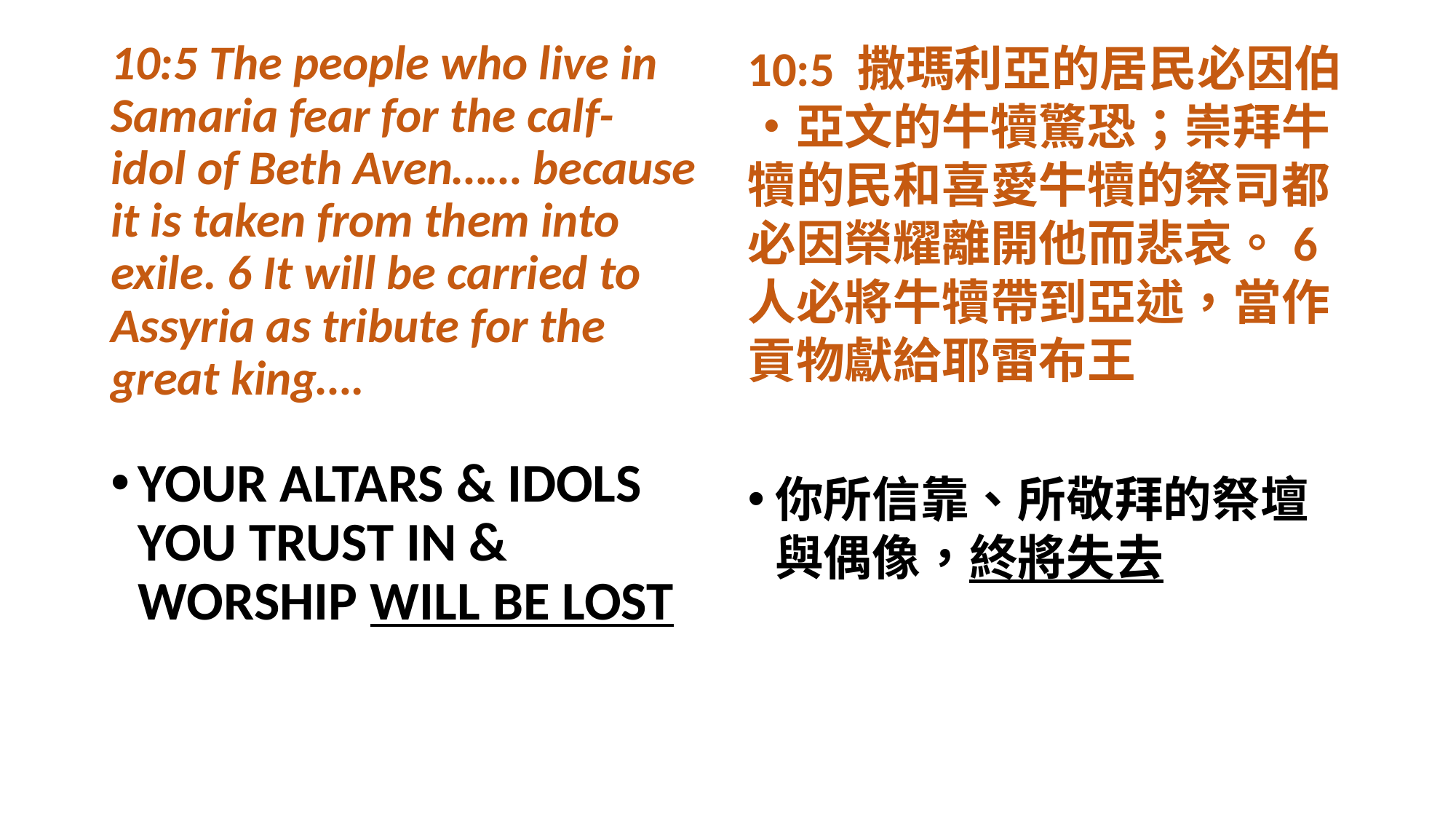

10:5 The people who live in Samaria fear for the calf-idol of Beth Aven…… because it is taken from them into exile. 6 It will be carried to Assyria as tribute for the great king….

YOUR ALTARS & IDOLS YOU TRUST IN & WORSHIP WILL BE LOST

10:5 撒瑪利亞的居民必因伯‧亞文的牛犢驚恐；崇拜牛犢的民和喜愛牛犢的祭司都必因榮耀離開他而悲哀。6 人必將牛犢帶到亞述，當作貢物獻給耶雷布王

你所信靠、所敬拜的祭壇與偶像，終將失去